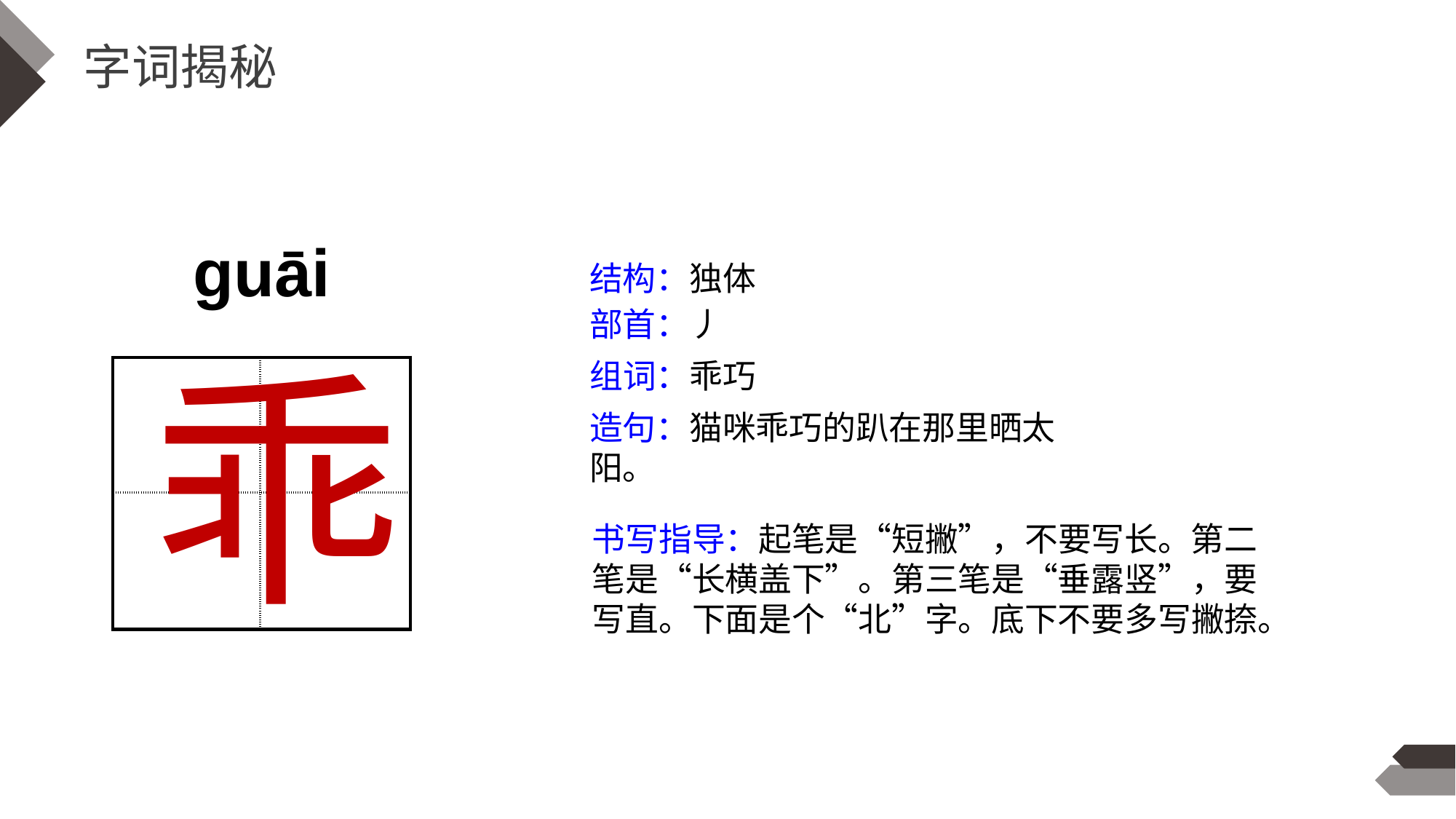

字词揭秘
guāi
结构：独体
部首：丿
乖
组词：乖巧
|  |  |
| --- | --- |
|  |  |
造句：猫咪乖巧的趴在那里晒太阳。

书写指导：起笔是“短撇”，不要写长。第二笔是“长横盖下”。第三笔是“垂露竖”，要写直。下面是个“北”字。底下不要多写撇捺。